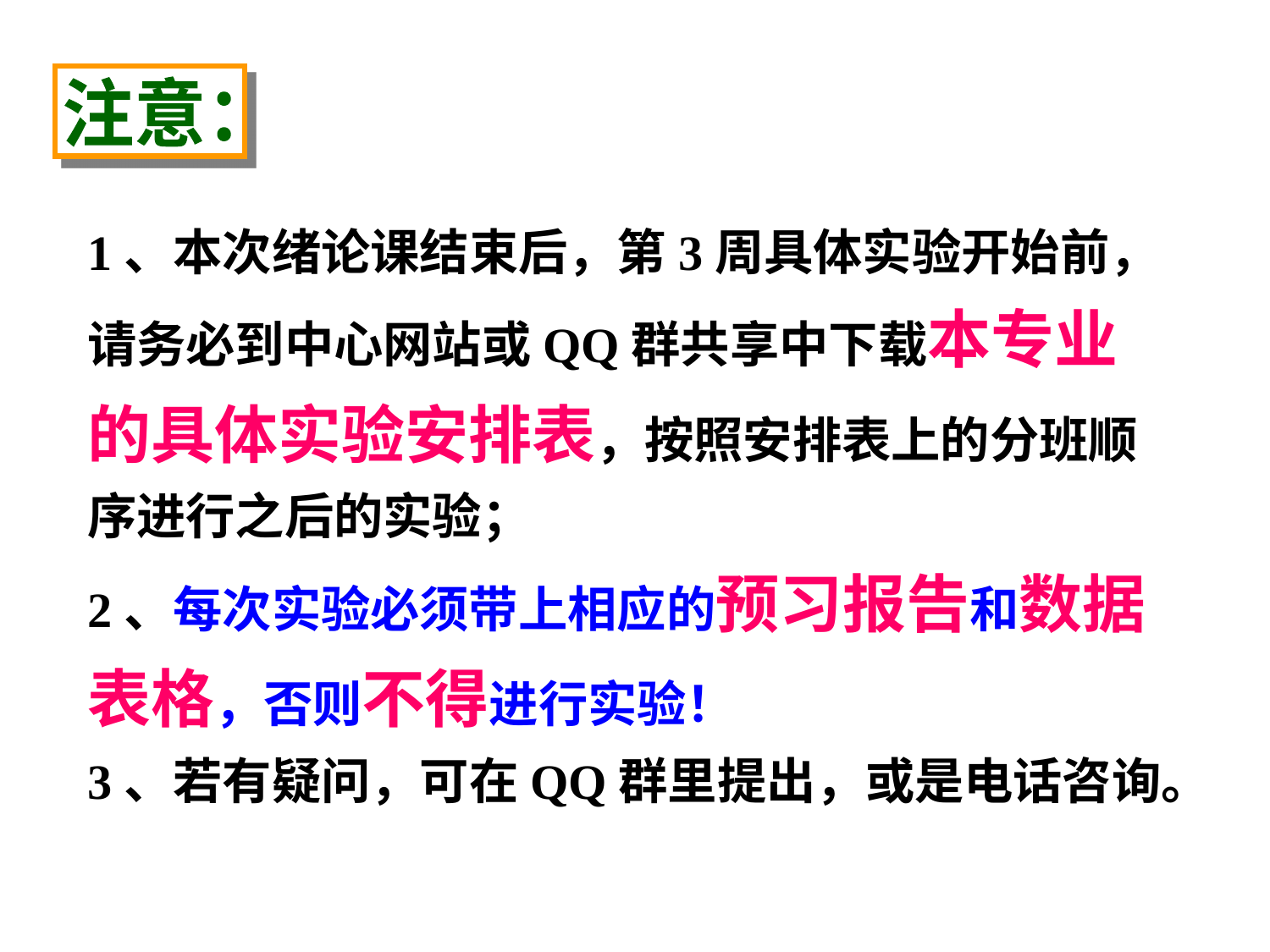

注意：
1、本次绪论课结束后，第3周具体实验开始前，请务必到中心网站或QQ群共享中下载本专业的具体实验安排表，按照安排表上的分班顺序进行之后的实验；
2、每次实验必须带上相应的预习报告和数据表格，否则不得进行实验！
3、若有疑问，可在QQ群里提出，或是电话咨询。